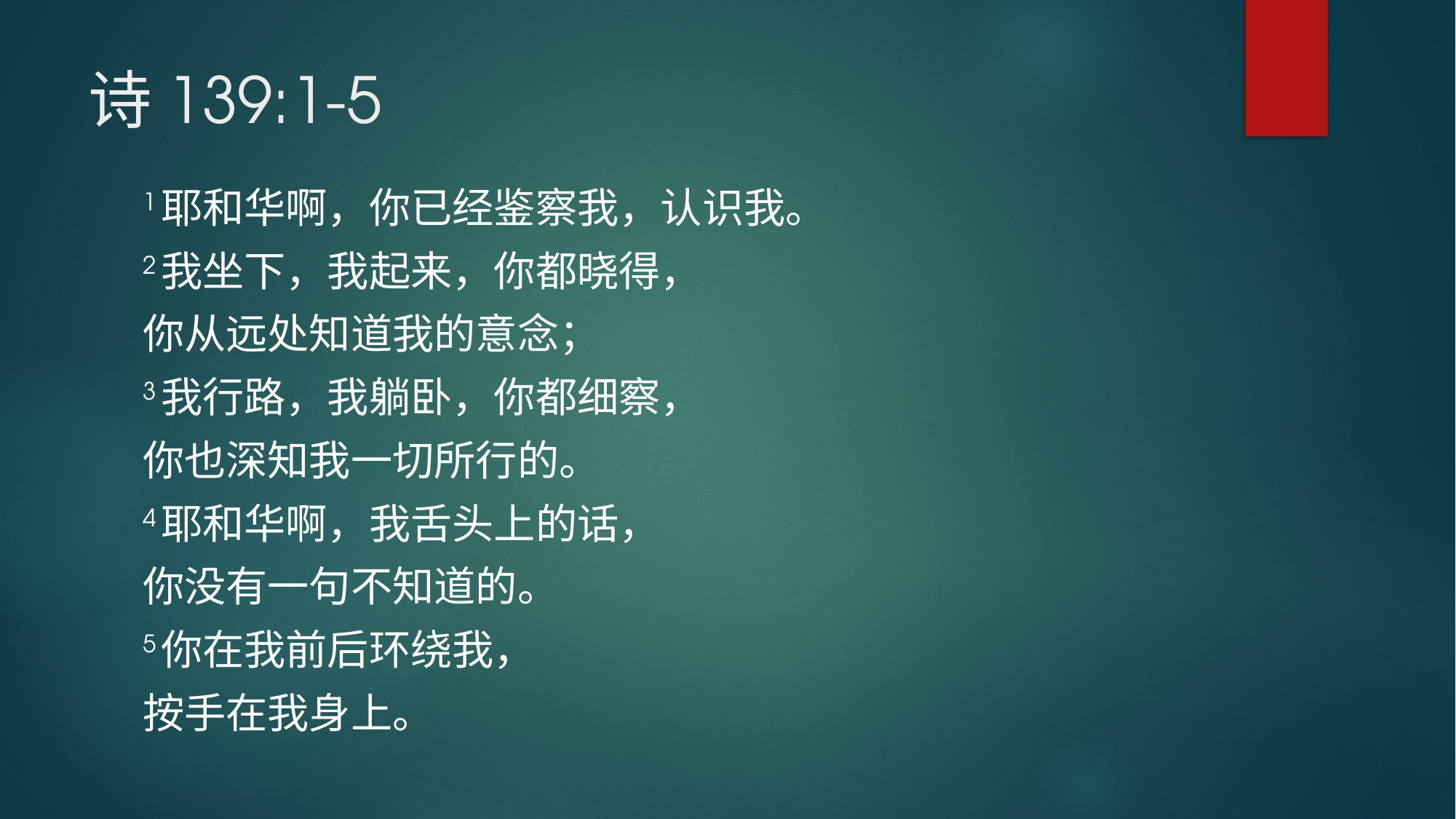

# 诗139:1-5
1耶和华啊，你已经鉴察我，认识我。
2我坐下，我起来，你都晓得，
你从远处知道我的意念；
3我行路，我躺卧，你都细察，
你也深知我一切所行的。
4耶和华啊，我舌头上的话，
你没有一句不知道的。
5你在我前后环绕我，
按手在我身上。